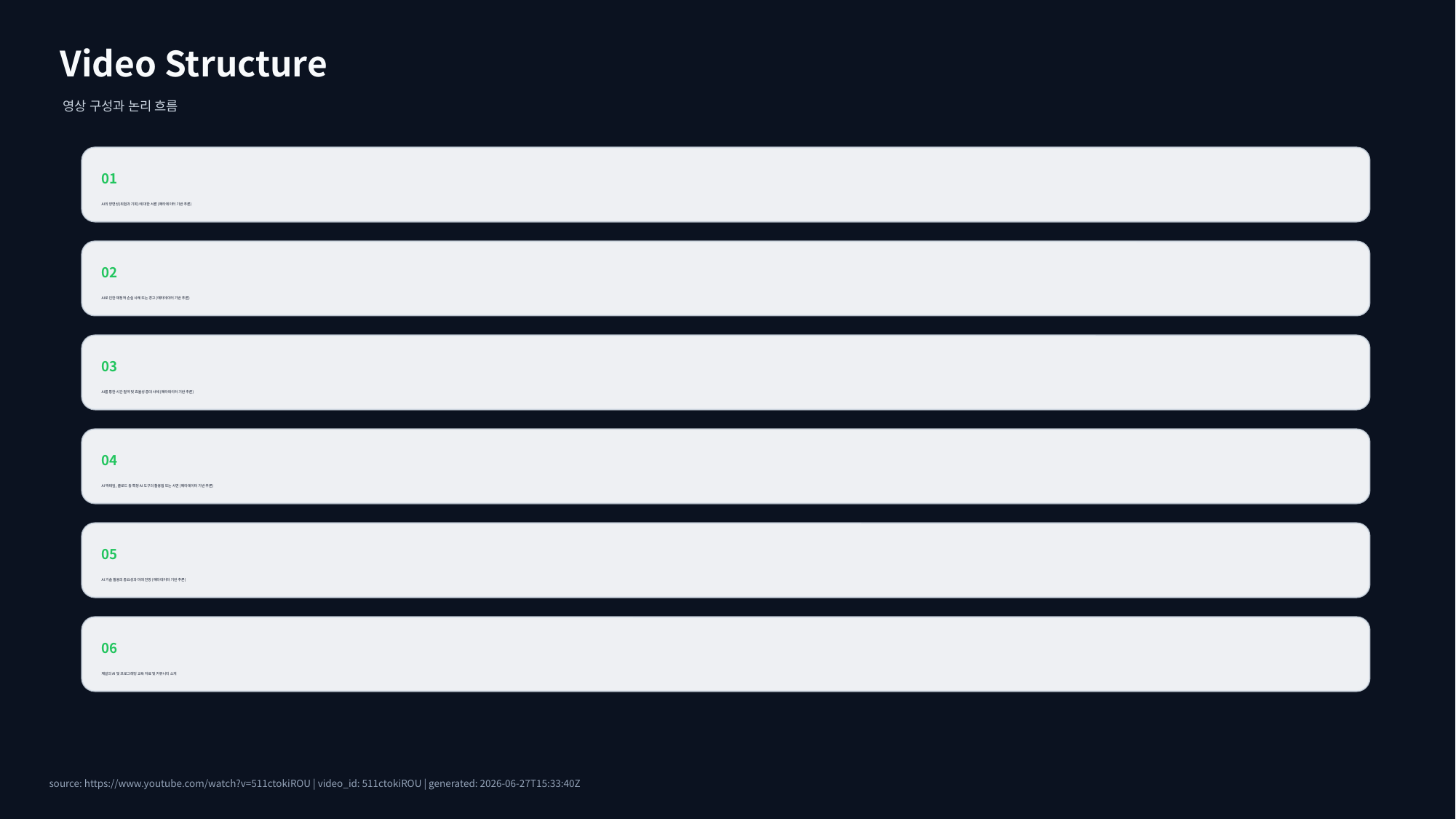

Video Structure
영상 구성과 논리 흐름

01
AI의 양면성(위험과 기회)에 대한 서론 (메타데이터 기반 추론)

02
AI로 인한 재정적 손실 사례 또는 경고 (메타데이터 기반 추론)

03
AI를 통한 시간 절약 및 효율성 증대 사례 (메타데이터 기반 추론)

04
AI 딱테잎, 클로드 등 특정 AI 도구의 활용법 또는 시연 (메타데이터 기반 추론)

05
AI 기술 활용의 중요성과 미래 전망 (메타데이터 기반 추론)

06
채널의 AI 및 프로그래밍 교육 자료 및 커뮤니티 소개
source: https://www.youtube.com/watch?v=511ctokiROU | video_id: 511ctokiROU | generated: 2026-06-27T15:33:40Z